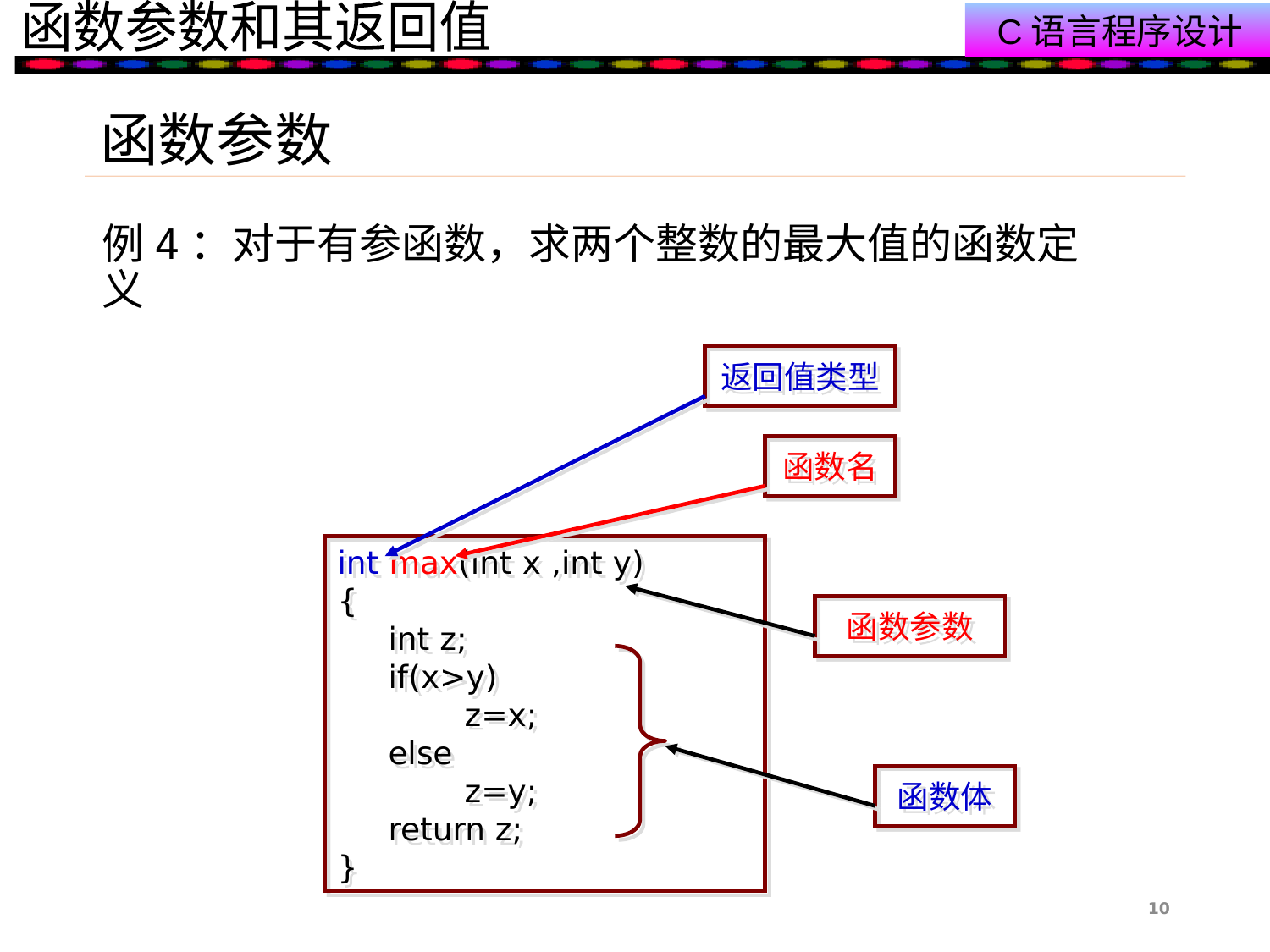

# 函数参数
例4：对于有参函数，求两个整数的最大值的函数定义
返回值类型

函数名

int max(int x ,int y)
{
     int z;
     if(x>y)
	z=x;
     else
	z=y;
     return z;
}

函数参数

函数体
10